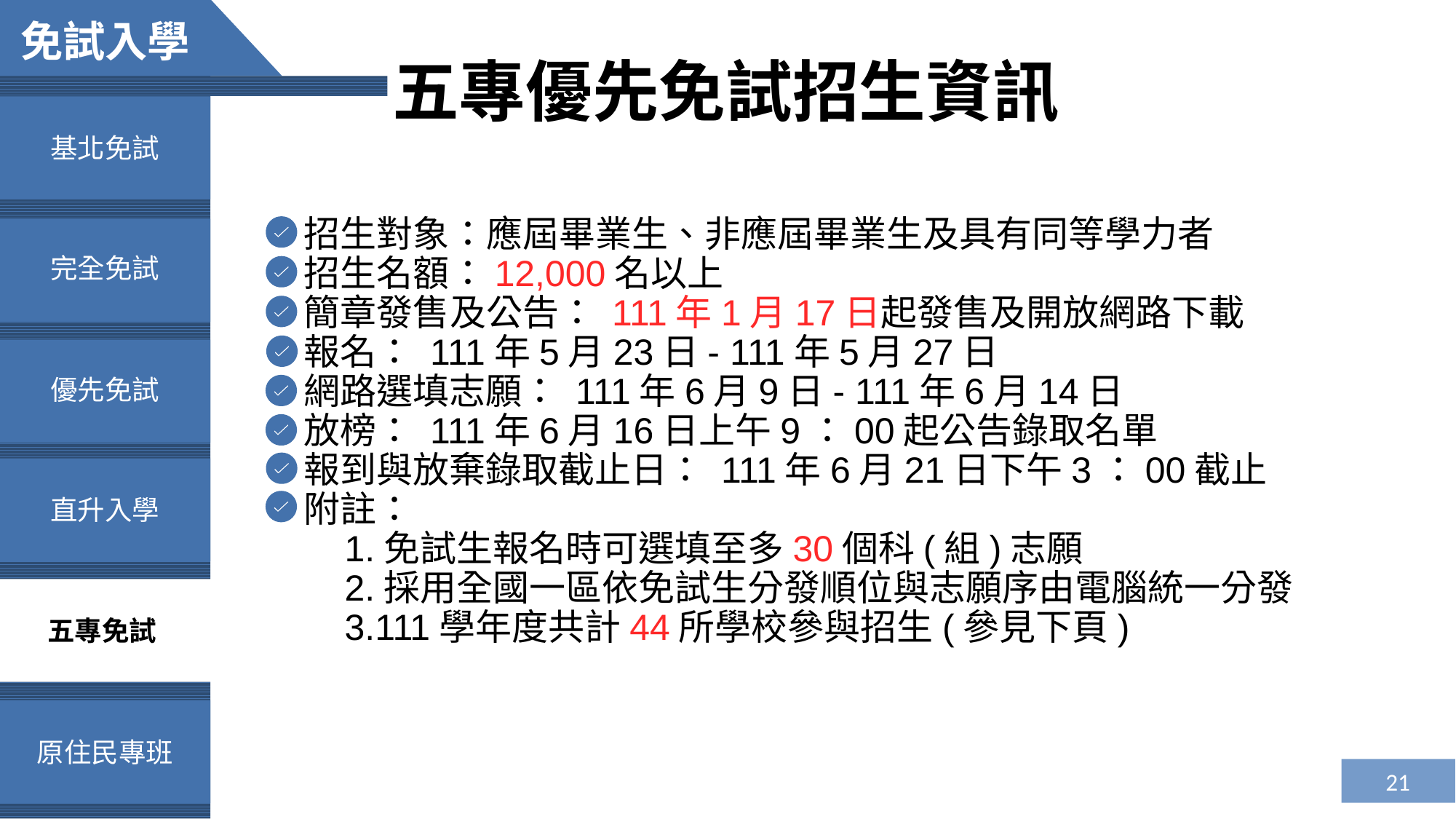

免試入學

五專優先免試招生資訊

基北免試
招生對象：應屆畢業生、非應屆畢業生及具有同等學力者
招生名額：12,000名以上
簡章發售及公告： 111年1月17日起發售及開放網路下載
報名： 111年5月23日- 111年5月27日
網路選填志願： 111年6月9日- 111年6月14日
放榜： 111年6月16日上午9：00起公告錄取名單
報到與放棄錄取截止日： 111年6月21日下午3：00截止
附註：
    1.免試生報名時可選填至多30個科(組)志願
    2.採用全國一區依免試生分發順位與志願序由電腦統一分發
    3.111學年度共計44所學校參與招生(參見下頁)

完全免試

優先免試

直升入學

五專免試

原住民專班

21